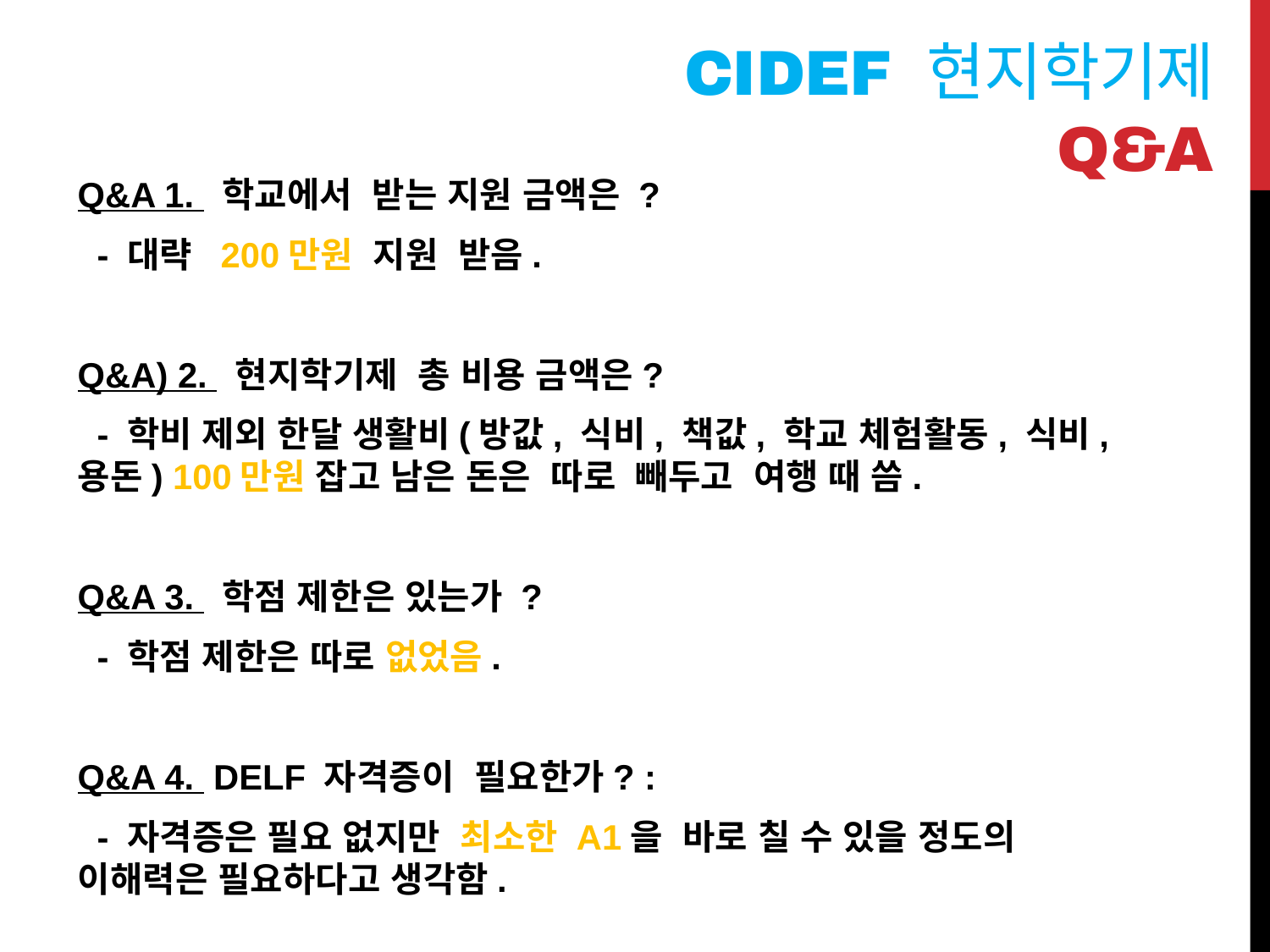

# Cidef 현지학기제 Q&A
Q&A 1.  학교에서  받는 지원 금액은 ?
  - 대략  200만원  지원  받음.

Q&A) 2.  현지학기제  총 비용 금액은?
  - 학비 제외 한달 생활비(방값, 식비, 책값, 학교 체험활동, 식비,용돈) 100만원 잡고 남은 돈은  따로  빼두고  여행 때 씀.

Q&A 3.  학점 제한은 있는가 ?
  - 학점 제한은 따로 없었음.

Q&A 4.  DELF 자격증이  필요한가? :
  - 자격증은 필요 없지만  최소한 A1을  바로 칠 수 있을 정도의 이해력은 필요하다고 생각함.